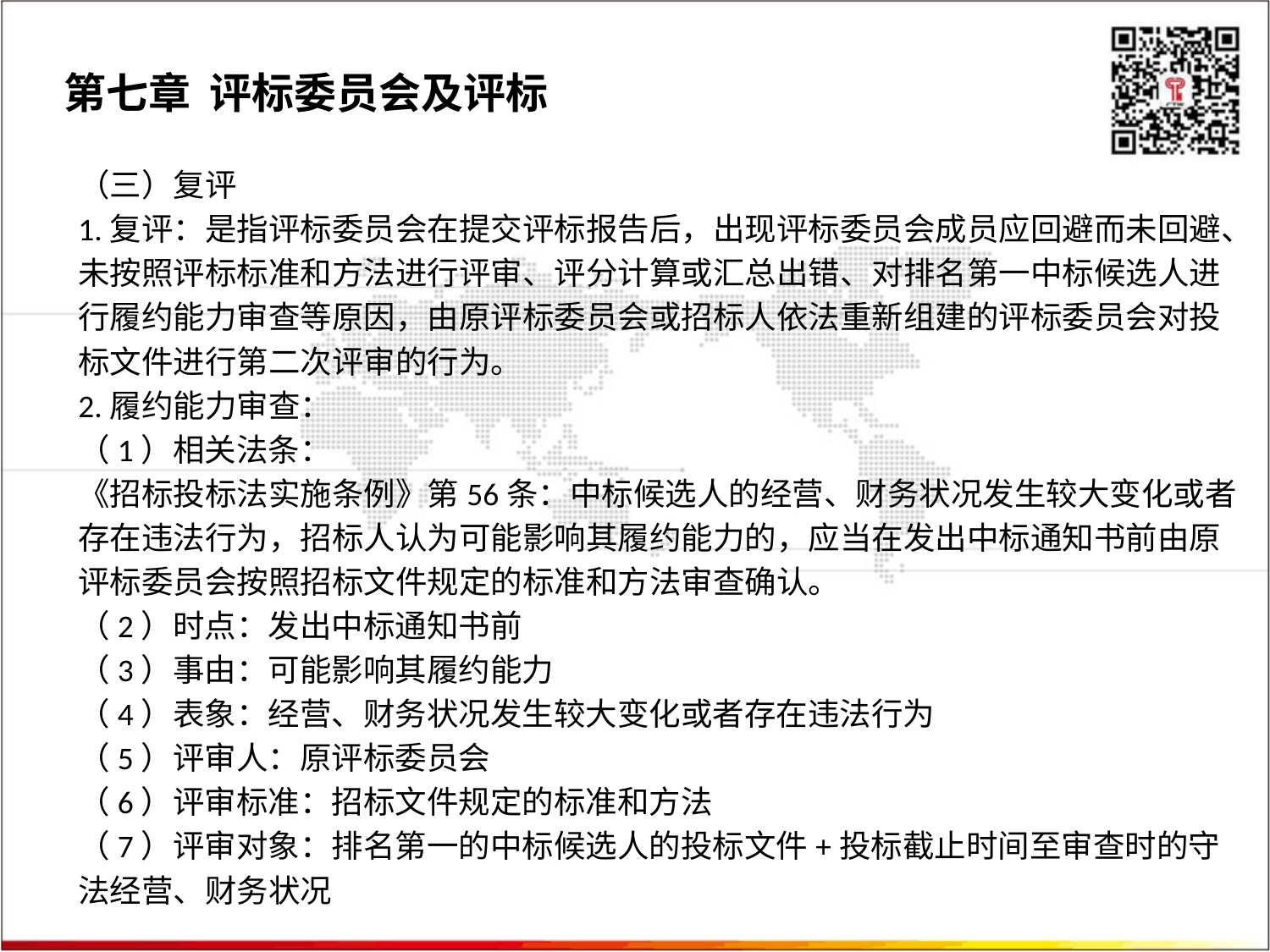

第七章  评标委员会及评标
（三）复评
1.复评：是指评标委员会在提交评标报告后，出现评标委员会成员应回避而未回避、未按照评标标准和方法进行评审、评分计算或汇总出错、对排名第一中标候选人进行履约能力审查等原因，由原评标委员会或招标人依法重新组建的评标委员会对投标文件进行第二次评审的行为。
2.履约能力审查：
（1）相关法条：
《招标投标法实施条例》第56条：中标候选人的经营、财务状况发生较大变化或者存在违法行为，招标人认为可能影响其履约能力的，应当在发出中标通知书前由原评标委员会按照招标文件规定的标准和方法审查确认。
（2）时点：发出中标通知书前
（3）事由：可能影响其履约能力
（4）表象：经营、财务状况发生较大变化或者存在违法行为
（5）评审人：原评标委员会
（6）评审标准：招标文件规定的标准和方法
（7）评审对象：排名第一的中标候选人的投标文件+投标截止时间至审查时的守法经营、财务状况